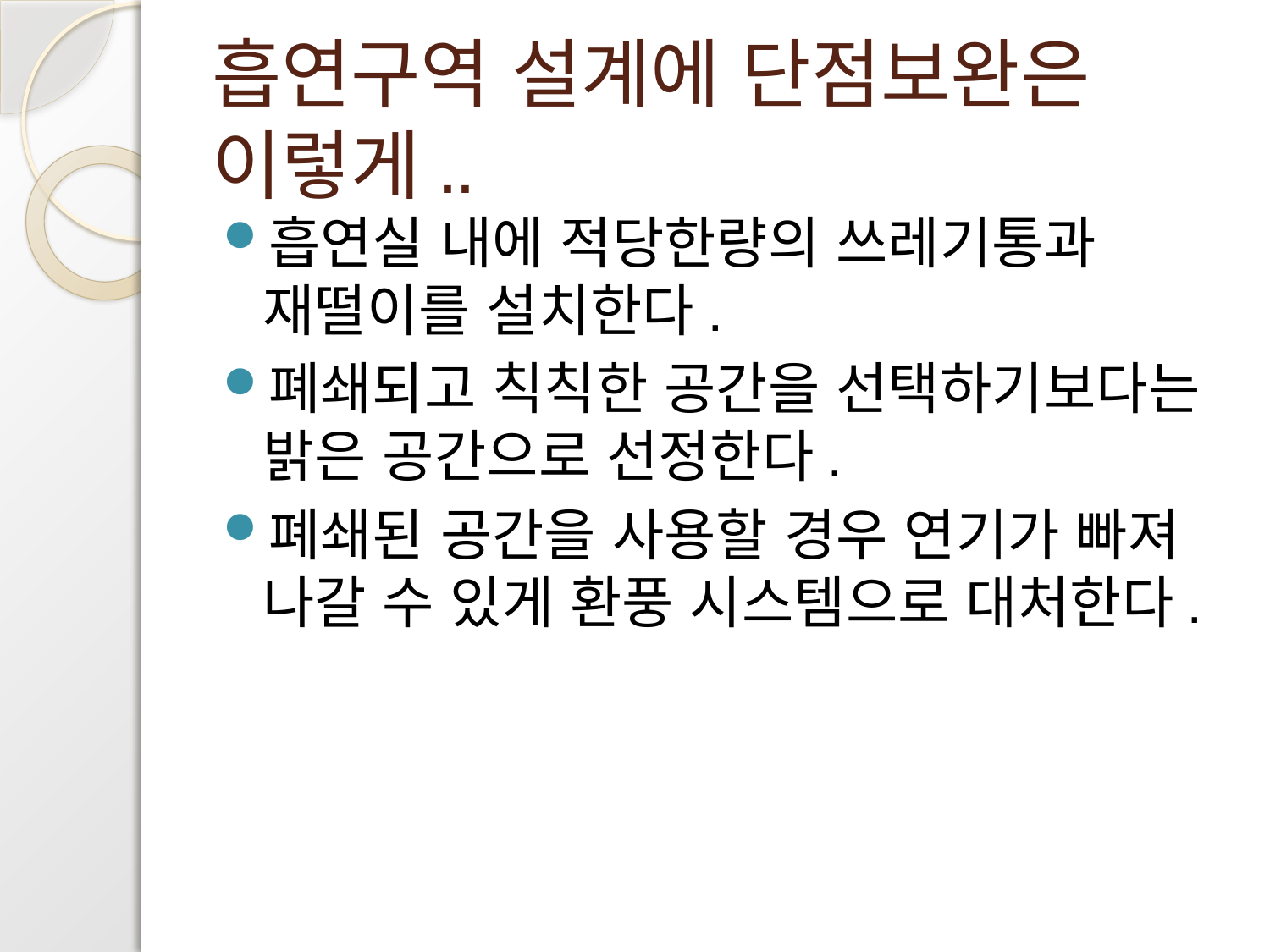

# 흡연구역 설계에 단점보완은 이렇게..
흡연실 내에 적당한량의 쓰레기통과 재떨이를 설치한다.
폐쇄되고 칙칙한 공간을 선택하기보다는 밝은 공간으로 선정한다.
폐쇄된 공간을 사용할 경우 연기가 빠져 나갈 수 있게 환풍 시스템으로 대처한다.